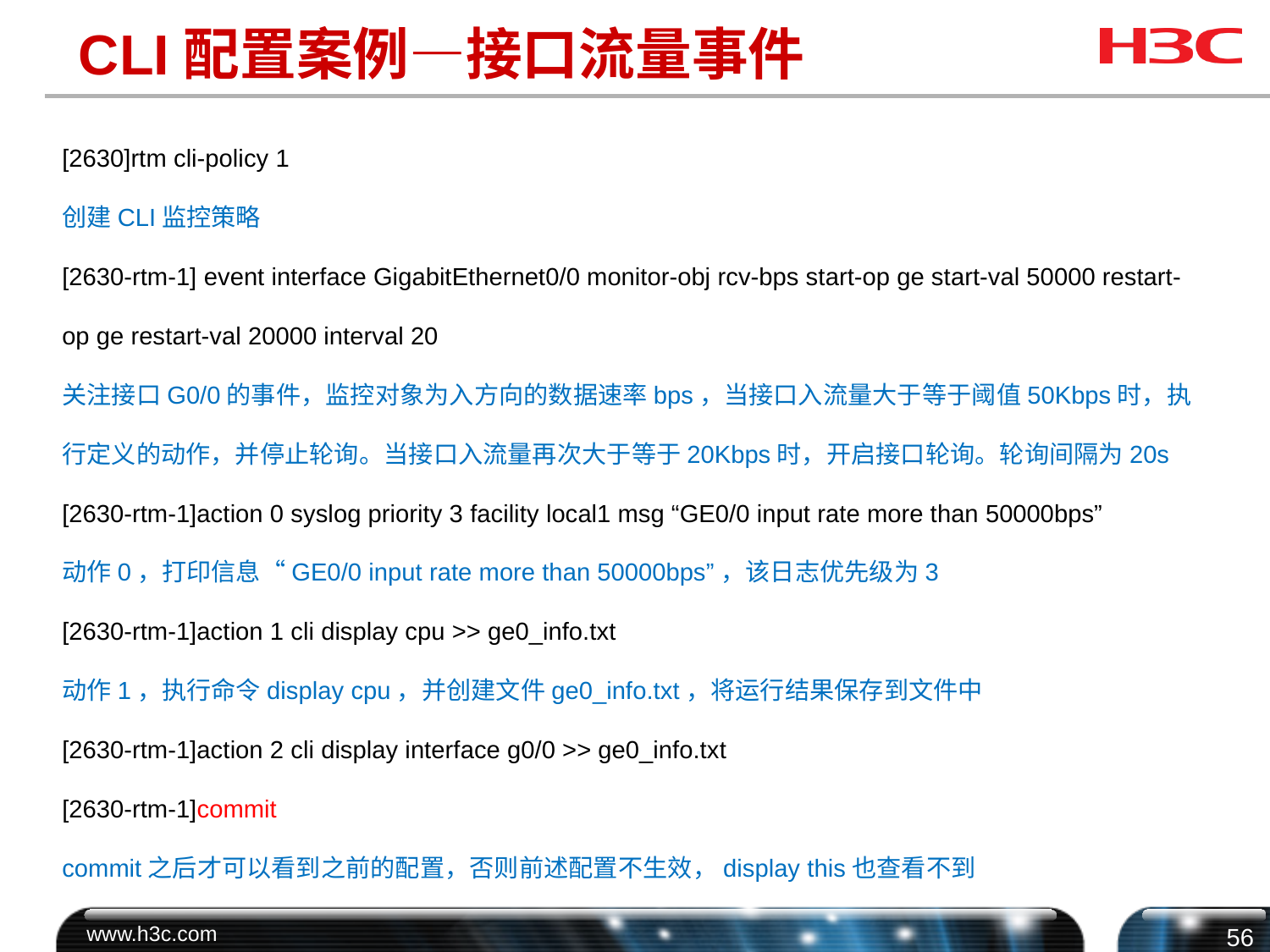

# CLI配置案例—接口流量事件
[2630]rtm cli-policy 1
创建CLI监控策略
[2630-rtm-1] event interface GigabitEthernet0/0 monitor-obj rcv-bps start-op ge start-val 50000 restart-op ge restart-val 20000 interval 20
关注接口G0/0的事件，监控对象为入方向的数据速率bps，当接口入流量大于等于阈值50Kbps时，执行定义的动作，并停止轮询。当接口入流量再次大于等于20Kbps时，开启接口轮询。轮询间隔为20s
[2630-rtm-1]action 0 syslog priority 3 facility local1 msg “GE0/0 input rate more than 50000bps”
动作0，打印信息“GE0/0 input rate more than 50000bps”，该日志优先级为3
[2630-rtm-1]action 1 cli display cpu >> ge0_info.txt
动作1，执行命令display cpu，并创建文件ge0_info.txt，将运行结果保存到文件中
[2630-rtm-1]action 2 cli display interface g0/0 >> ge0_info.txt
[2630-rtm-1]commit
commit之后才可以看到之前的配置，否则前述配置不生效，display this也查看不到